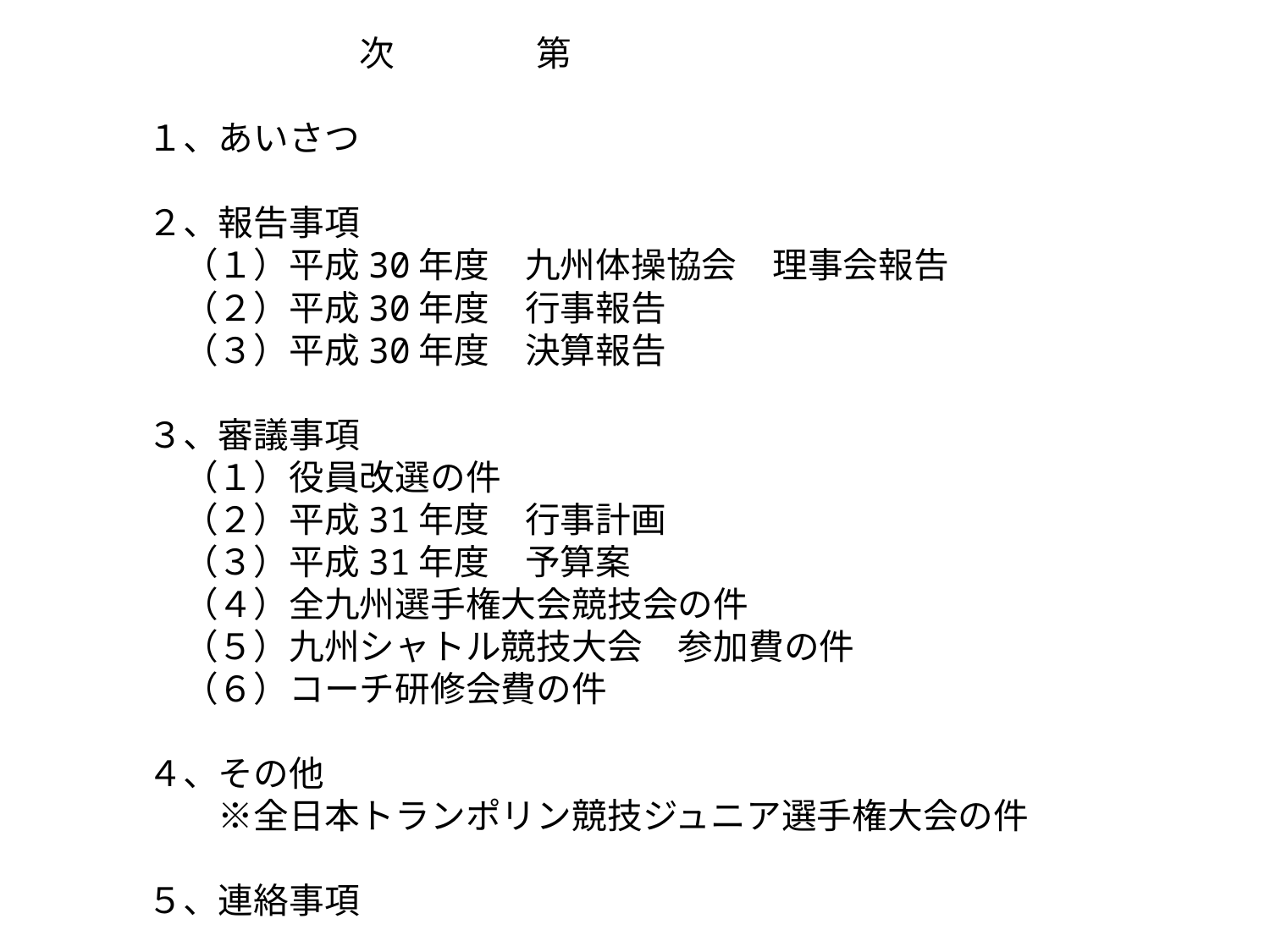

# 次　　　　第 １、あいさつ ２、報告事項 　（１）平成30年度　九州体操協会　理事会報告 　（２）平成30年度　行事報告 　（３）平成30年度　決算報告 ３、審議事項 　（１）役員改選の件 　（２）平成31年度　行事計画 　（３）平成31年度　予算案 　（４）全九州選手権大会競技会の件　 　（５）九州シャトル競技大会　参加費の件 　（６）コーチ研修会費の件 ４、その他 　　※全日本トランポリン競技ジュニア選手権大会の件　　 　　　　　　　 ５、連絡事項